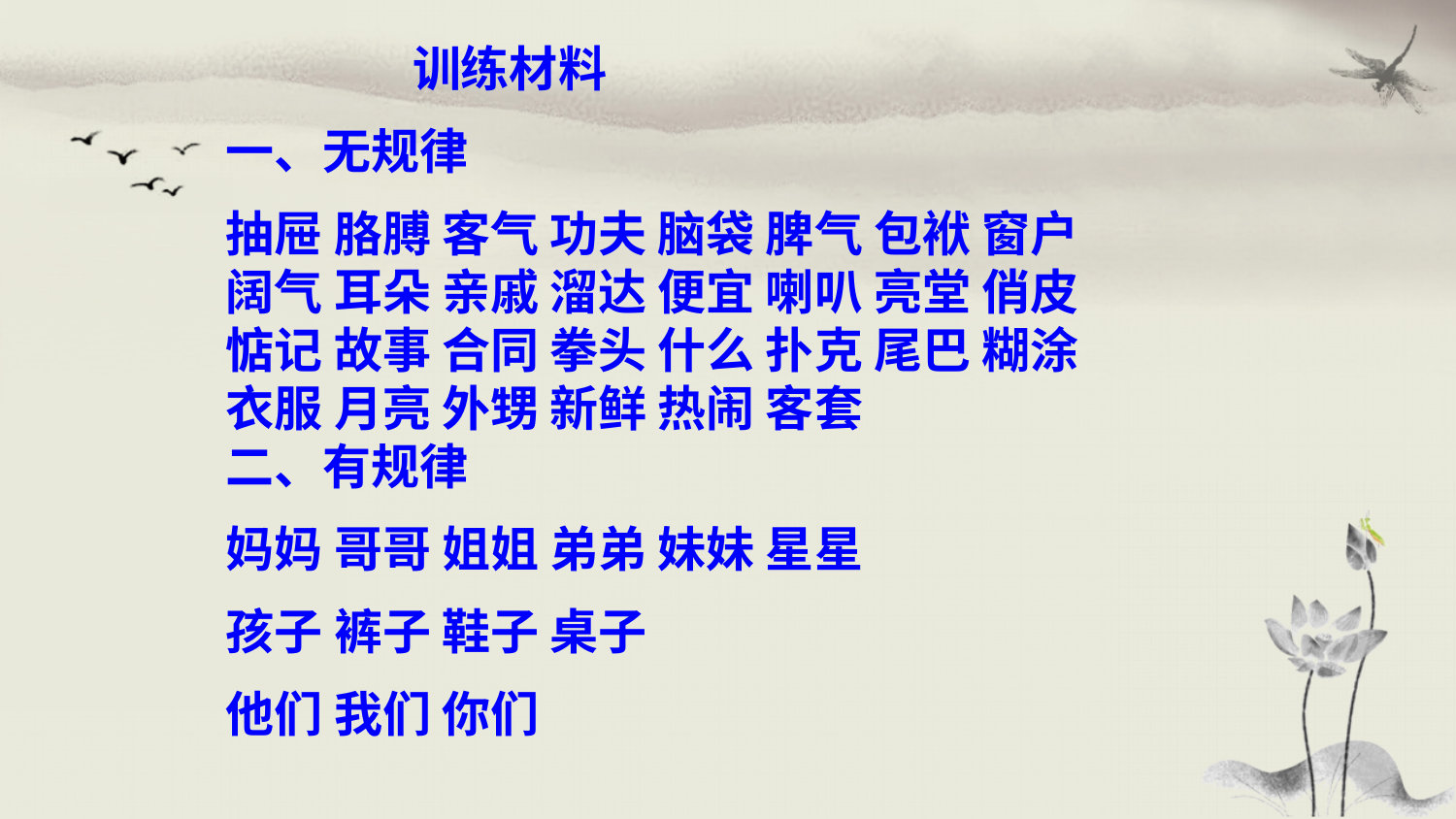

训练材料
一、无规律
抽屉 胳膊 客气 功夫 脑袋 脾气 包袱 窗户
阔气 耳朵 亲戚 溜达 便宜 喇叭 亮堂 俏皮
惦记 故事 合同 拳头 什么 扑克 尾巴 糊涂
衣服 月亮 外甥 新鲜 热闹 客套
二、有规律
妈妈 哥哥 姐姐 弟弟 妹妹 星星
孩子 裤子 鞋子 桌子
他们 我们 你们